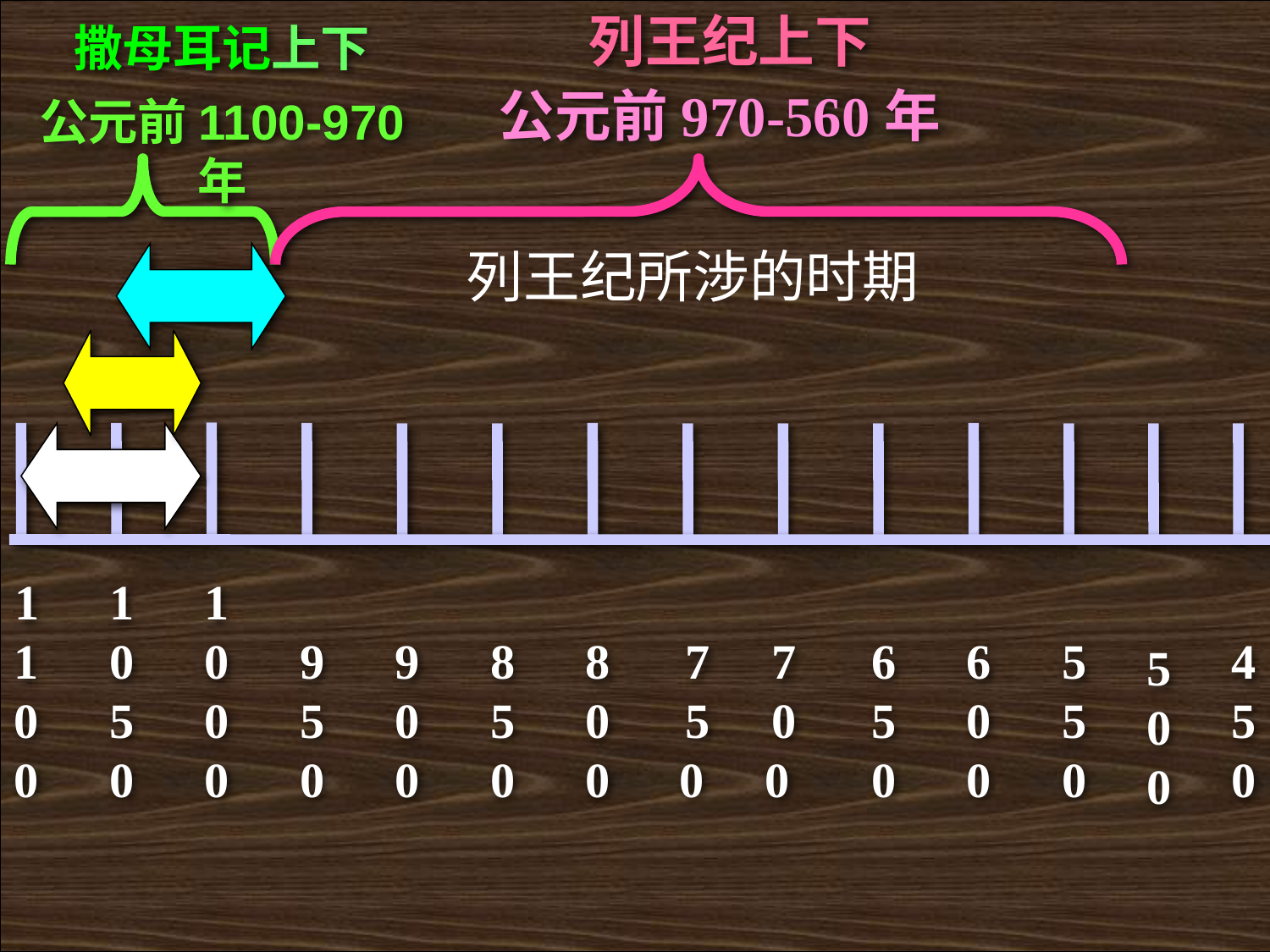

列王纪上下

撒母耳记上下
公元前970-560年

公元前1100-970 年
列王纪所涉的时期

1100
1050
1000
 950
 900
 850
 800
   7 5 0
   7 0 0
 650
 600
 550
 450
 500